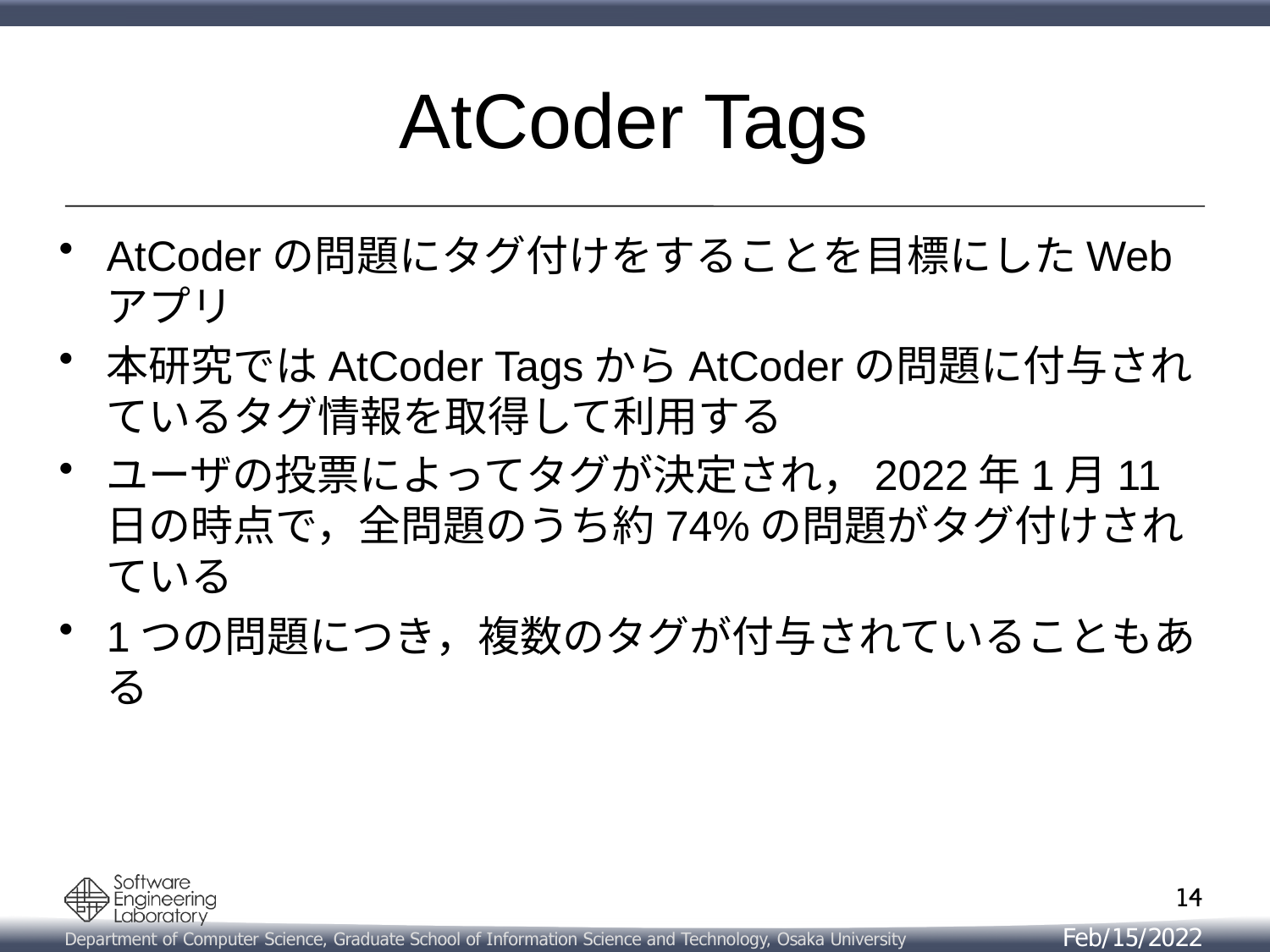

# AtCoder Tags
AtCoderの問題にタグ付けをすることを目標にしたWebアプリ
本研究ではAtCoder TagsからAtCoderの問題に付与されているタグ情報を取得して利用する
ユーザの投票によってタグが決定され，2022年1月11日の時点で，全問題のうち約74%の問題がタグ付けされている
1つの問題につき，複数のタグが付与されていることもある
14
Feb/15/2022